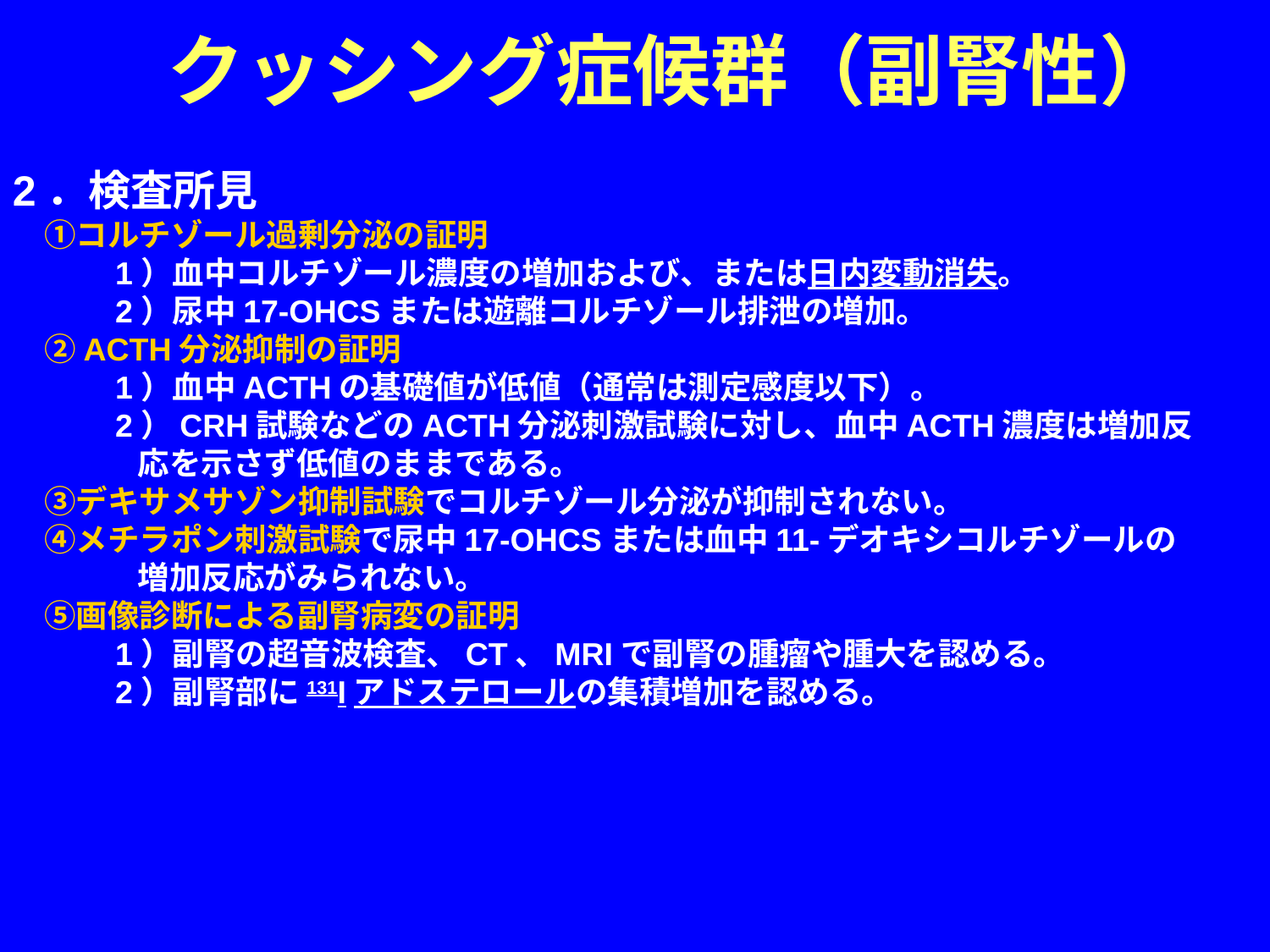

クッシング症候群（副腎性）
2．検査所見
　①コルチゾール過剰分泌の証明
　　　1）血中コルチゾール濃度の増加および、または日内変動消失。
　　　2）尿中17-OHCSまたは遊離コルチゾール排泄の増加。
　②ACTH分泌抑制の証明
　　　1）血中ACTHの基礎値が低値（通常は測定感度以下）。
　　　2）CRH試験などのACTH分泌刺激試験に対し、血中ACTH濃度は増加反応を示さず低値のままである。
　③デキサメサゾン抑制試験でコルチゾール分泌が抑制されない。
　④メチラポン刺激試験で尿中17-OHCSまたは血中11-デオキシコルチゾールの増加反応がみられない。
　⑤画像診断による副腎病変の証明
　　　1）副腎の超音波検査、CT、MRIで副腎の腫瘤や腫大を認める。
　　　2）副腎部に131Iアドステロールの集積増加を認める。